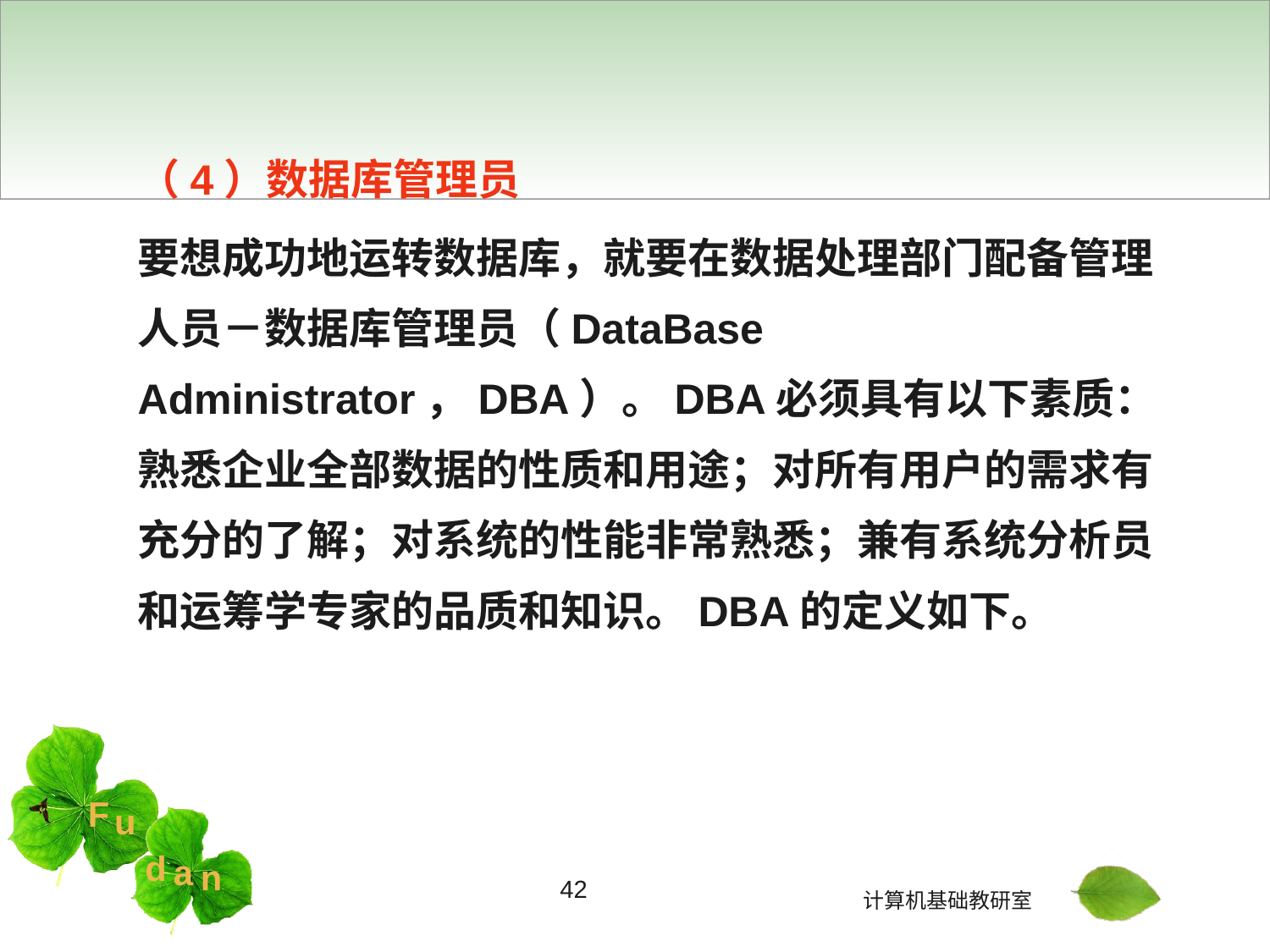

（4）数据库管理员
要想成功地运转数据库，就要在数据处理部门配备管理人员－数据库管理员（DataBase Administrator，DBA）。DBA必须具有以下素质：熟悉企业全部数据的性质和用途；对所有用户的需求有充分的了解；对系统的性能非常熟悉；兼有系统分析员和运筹学专家的品质和知识。DBA的定义如下。

42